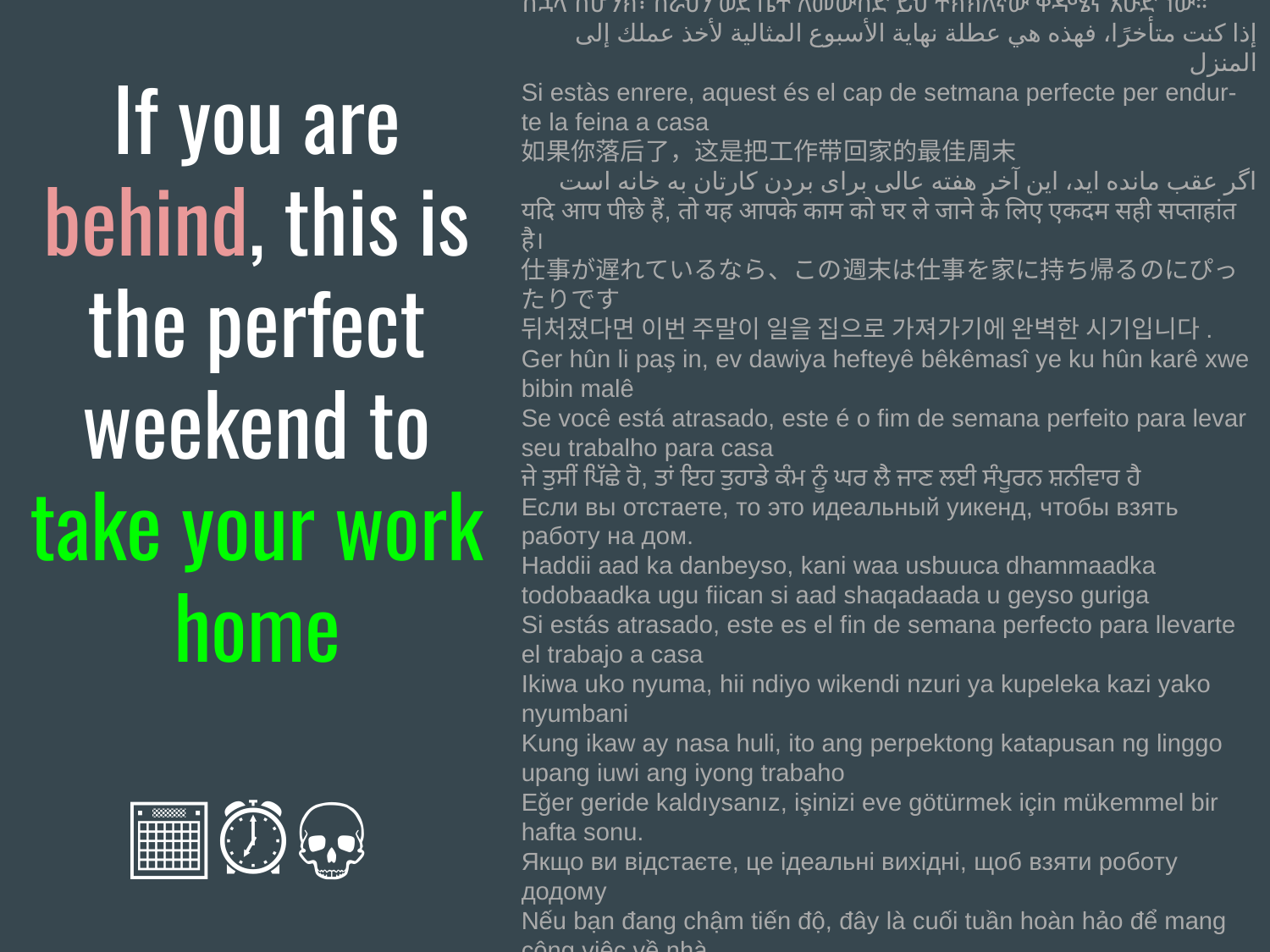

If you are behind, this is the perfect weekend to take your work home

📅⏰💀
ከኋላ ከሆንክ፣ ስራህን ወደ ቤት ለመውሰድ ይህ ትክክለኛው ቅዳሜና እሁድ ነው።
إذا كنت متأخرًا، فهذه هي عطلة نهاية الأسبوع المثالية لأخذ عملك إلى المنزل
Si estàs enrere, aquest és el cap de setmana perfecte per endur-te la feina a casa
如果你落后了，这是把工作带回家的最佳周末
اگر عقب مانده اید، این آخر هفته عالی برای بردن کارتان به خانه است
यदि आप पीछे हैं, तो यह आपके काम को घर ले जाने के लिए एकदम सही सप्ताहांत है।
仕事が遅れているなら、この週末は仕事を家に持ち帰るのにぴったりです
뒤처졌다면 이번 주말이 일을 집으로 가져가기에 완벽한 시기입니다.
Ger hûn li paş in, ev dawiya hefteyê bêkêmasî ye ku hûn karê xwe bibin malê
Se você está atrasado, este é o fim de semana perfeito para levar seu trabalho para casa
ਜੇ ਤੁਸੀਂ ਪਿੱਛੇ ਹੋ, ਤਾਂ ਇਹ ਤੁਹਾਡੇ ਕੰਮ ਨੂੰ ਘਰ ਲੈ ਜਾਣ ਲਈ ਸੰਪੂਰਨ ਸ਼ਨੀਵਾਰ ਹੈ
Если вы отстаете, то это идеальный уикенд, чтобы взять работу на дом.
Haddii aad ka danbeyso, kani waa usbuuca dhammaadka todobaadka ugu fiican si aad shaqadaada u geyso guriga
Si estás atrasado, este es el fin de semana perfecto para llevarte el trabajo a casa
Ikiwa uko nyuma, hii ndiyo wikendi nzuri ya kupeleka kazi yako nyumbani
Kung ikaw ay nasa huli, ito ang perpektong katapusan ng linggo upang iuwi ang iyong trabaho
Eğer geride kaldıysanız, işinizi eve götürmek için mükemmel bir hafta sonu.
Якщо ви відстаєте, це ідеальні вихідні, щоб взяти роботу додому
Nếu bạn đang chậm tiến độ, đây là cuối tuần hoàn hảo để mang công việc về nhà